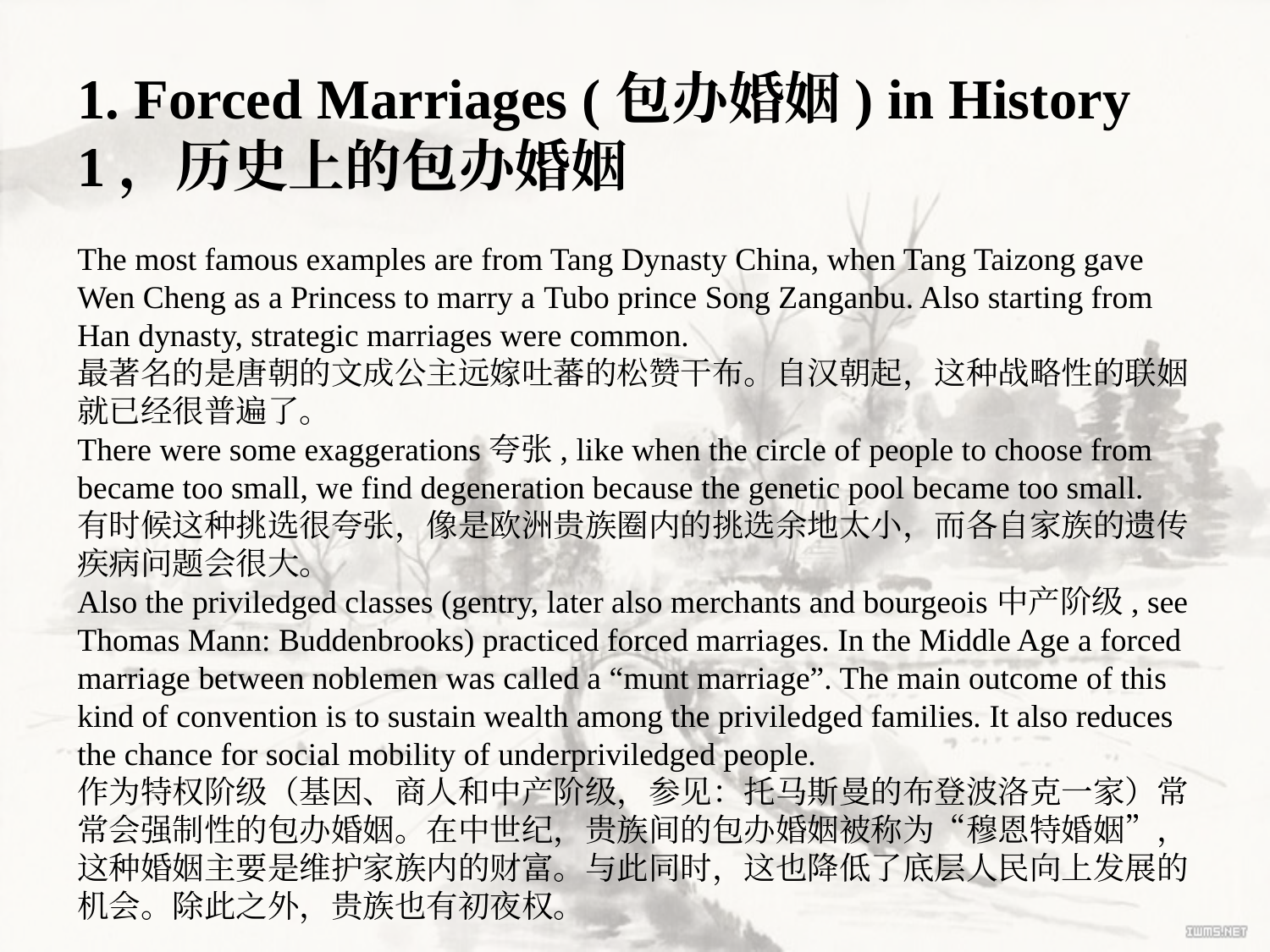

1. Forced Marriages (包办婚姻) in History
1，历史上的包办婚姻

The most famous examples are from Tang Dynasty China, when Tang Taizong gave Wen Cheng as a Princess to marry a Tubo prince Song Zanganbu. Also starting from Han dynasty, strategic marriages were common.
最著名的是唐朝的文成公主远嫁吐蕃的松赞干布。自汉朝起，这种战略性的联姻就已经很普遍了。
There were some exaggerations夸张, like when the circle of people to choose from became too small, we find degeneration because the genetic pool became too small.
有时候这种挑选很夸张，像是欧洲贵族圈内的挑选余地太小，而各自家族的遗传疾病问题会很大。
Also the priviledged classes (gentry, later also merchants and bourgeois中产阶级, see Thomas Mann: Buddenbrooks) practiced forced marriages. In the Middle Age a forced marriage between noblemen was called a “munt marriage”. The main outcome of this kind of convention is to sustain wealth among the priviledged families. It also reduces the chance for social mobility of underpriviledged people.
作为特权阶级（基因、商人和中产阶级，参见：托马斯曼的布登波洛克一家）常常会强制性的包办婚姻。在中世纪，贵族间的包办婚姻被称为“穆恩特婚姻”，这种婚姻主要是维护家族内的财富。与此同时，这也降低了底层人民向上发展的机会。除此之外，贵族也有初夜权。